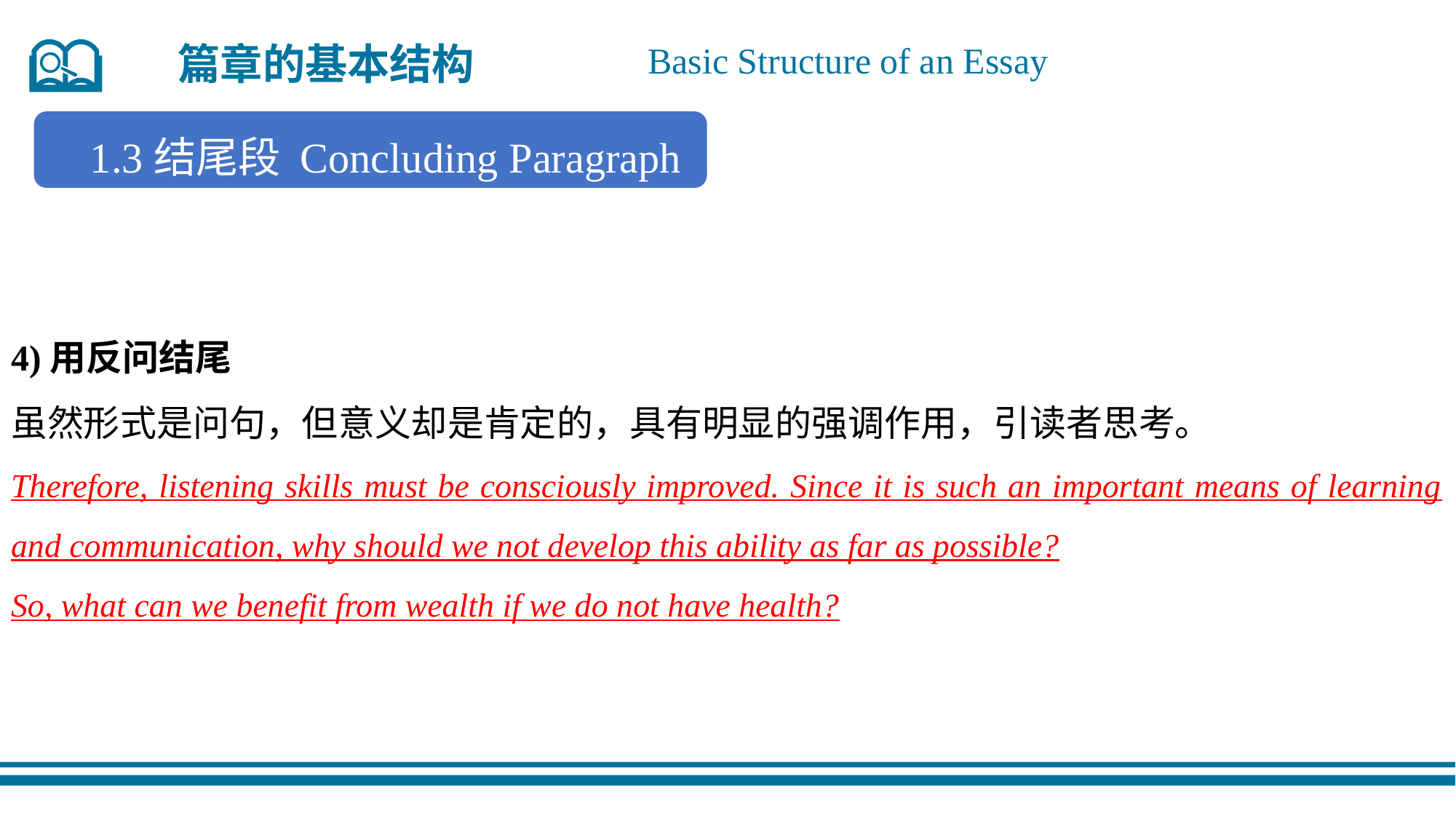

篇章的基本结构
Basic Structure of an Essay
1.3结尾段 Concluding Paragraph

4)用反问结尾
虽然形式是问句，但意义却是肯定的，具有明显的强调作用，引读者思考。
Therefore, listening skills must be consciously improved. Since it is such an important means of learning and communication, why should we not develop this ability as far as possible?
So, what can we benefit from wealth if we do not have health?